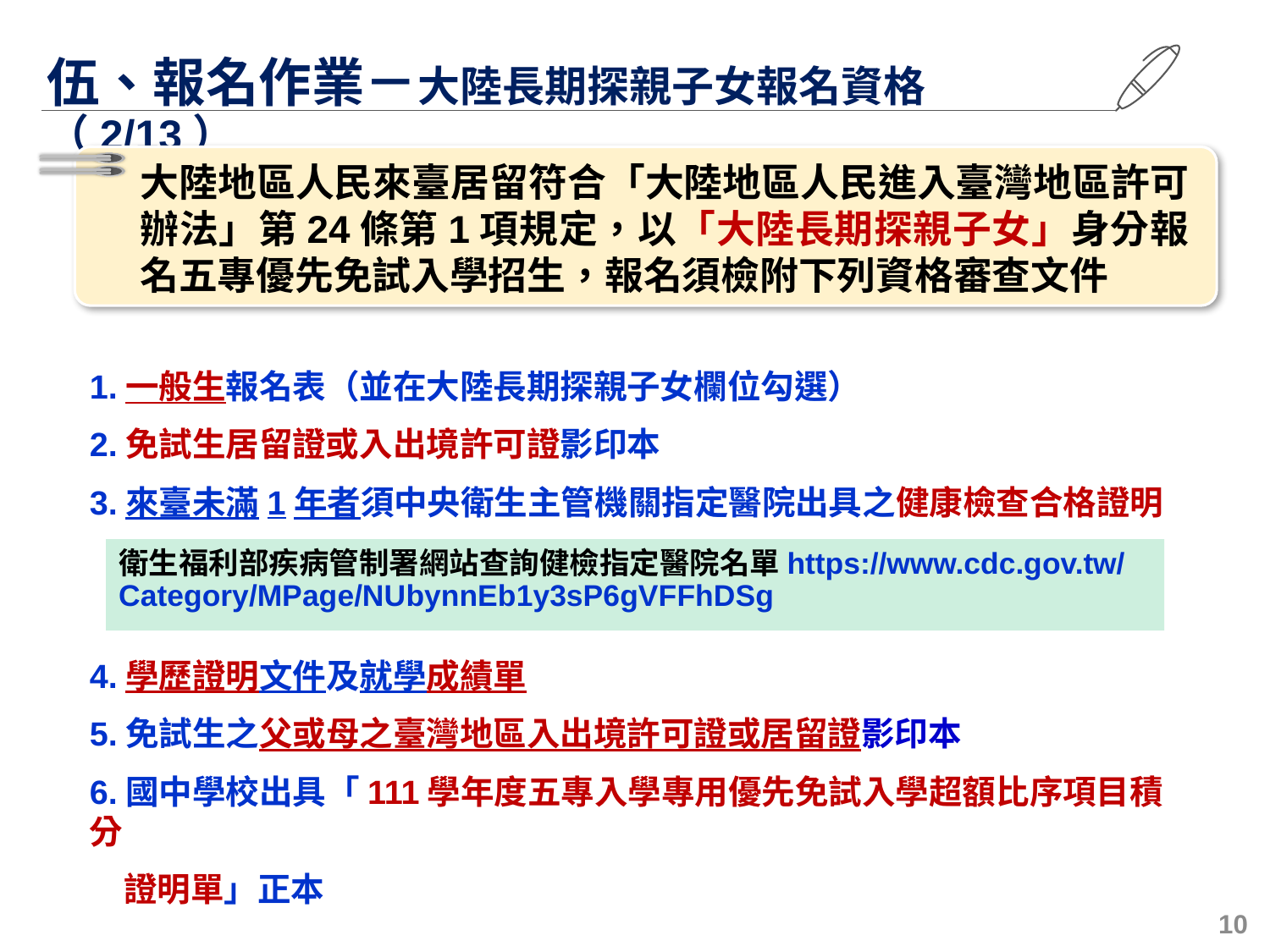

伍、報名作業－大陸長期探親子女報名資格（2/13）

大陸地區人民來臺居留符合「大陸地區人民進入臺灣地區許可辦法」第24條第1項規定，以「大陸長期探親子女」身分報名五專優先免試入學招生，報名須檢附下列資格審查文件
1.一般生報名表（並在大陸長期探親子女欄位勾選）
2.免試生居留證或入出境許可證影印本
3.來臺未滿1年者須中央衛生主管機關指定醫院出具之健康檢查合格證明

4.學歷證明文件及就學成績單
5.免試生之父或母之臺灣地區入出境許可證或居留證影印本
6.國中學校出具「111學年度五專入學專用優先免試入學超額比序項目積分
    證明單」正本
衛生福利部疾病管制署網站查詢健檢指定醫院名單https://www.cdc.gov.tw/Category/MPage/NUbynnEb1y3sP6gVFFhDSg
10